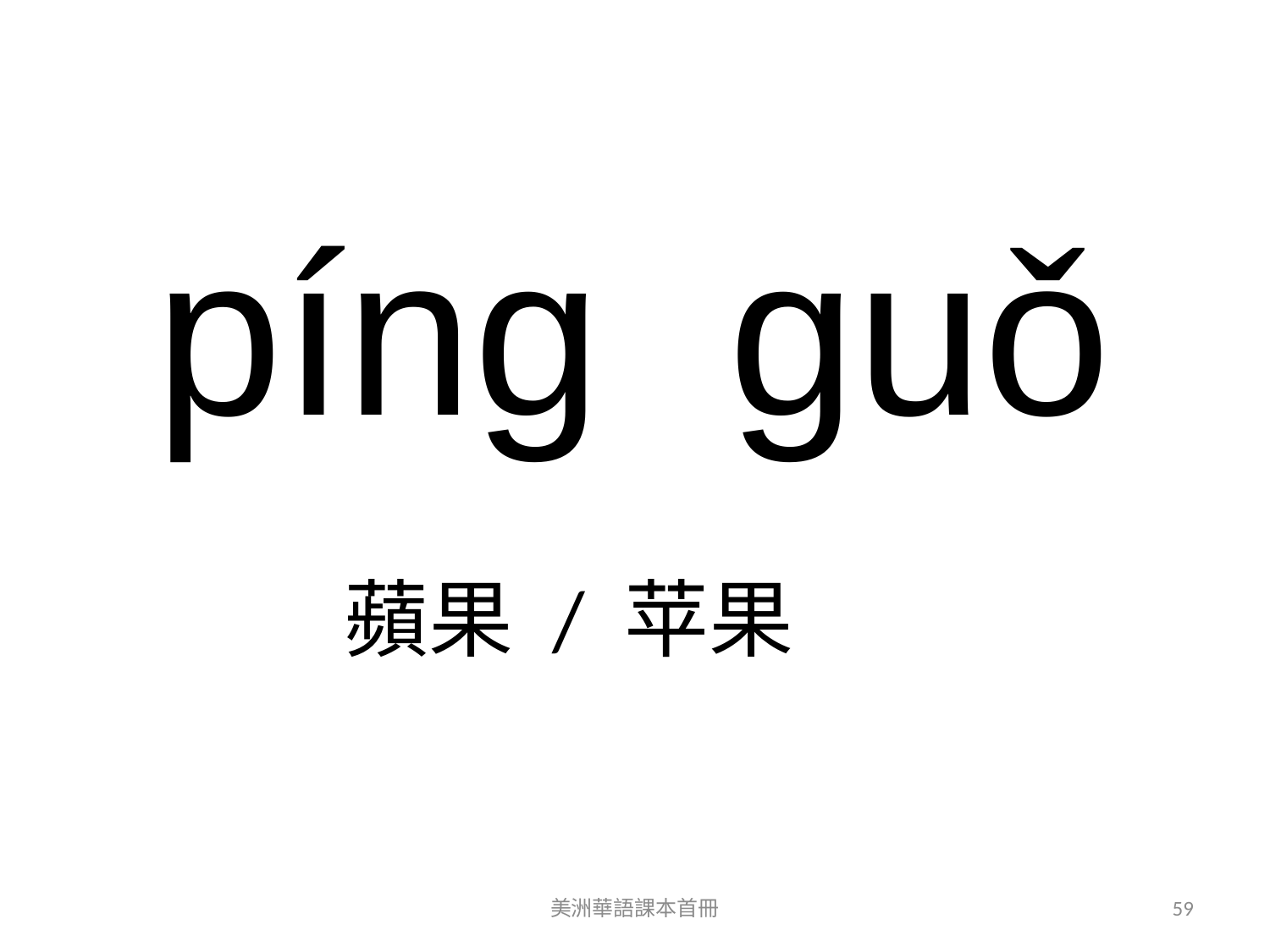

píng  guǒ
蘋果 / 苹果
美洲華語課本首冊
59